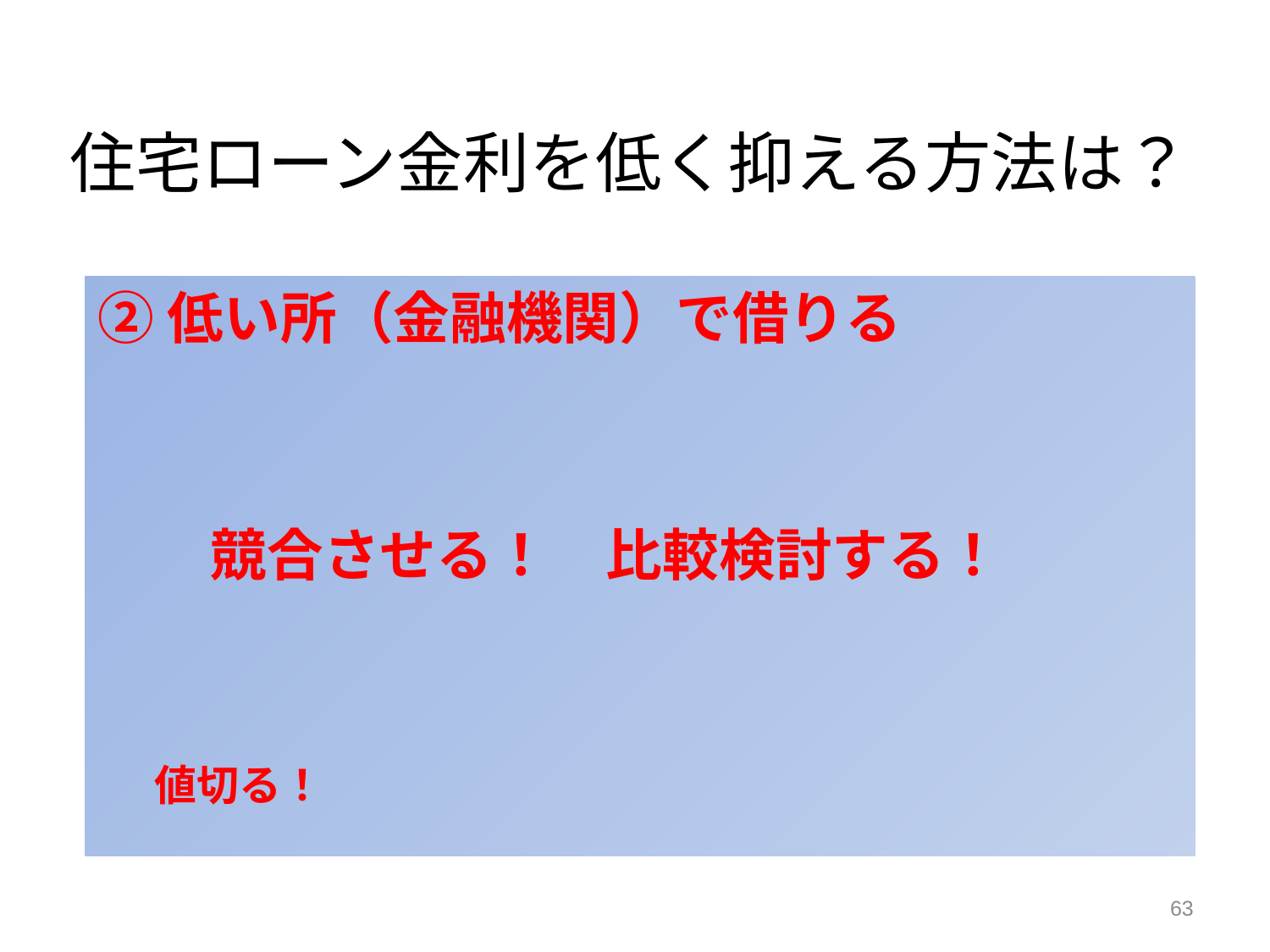

# 住宅ローン金利を低く抑える方法は？
②低い所（金融機関）で借りる

　　競合させる！　比較検討する！

　　　　　　　　　　　　　　　　　　　　値切る！
63